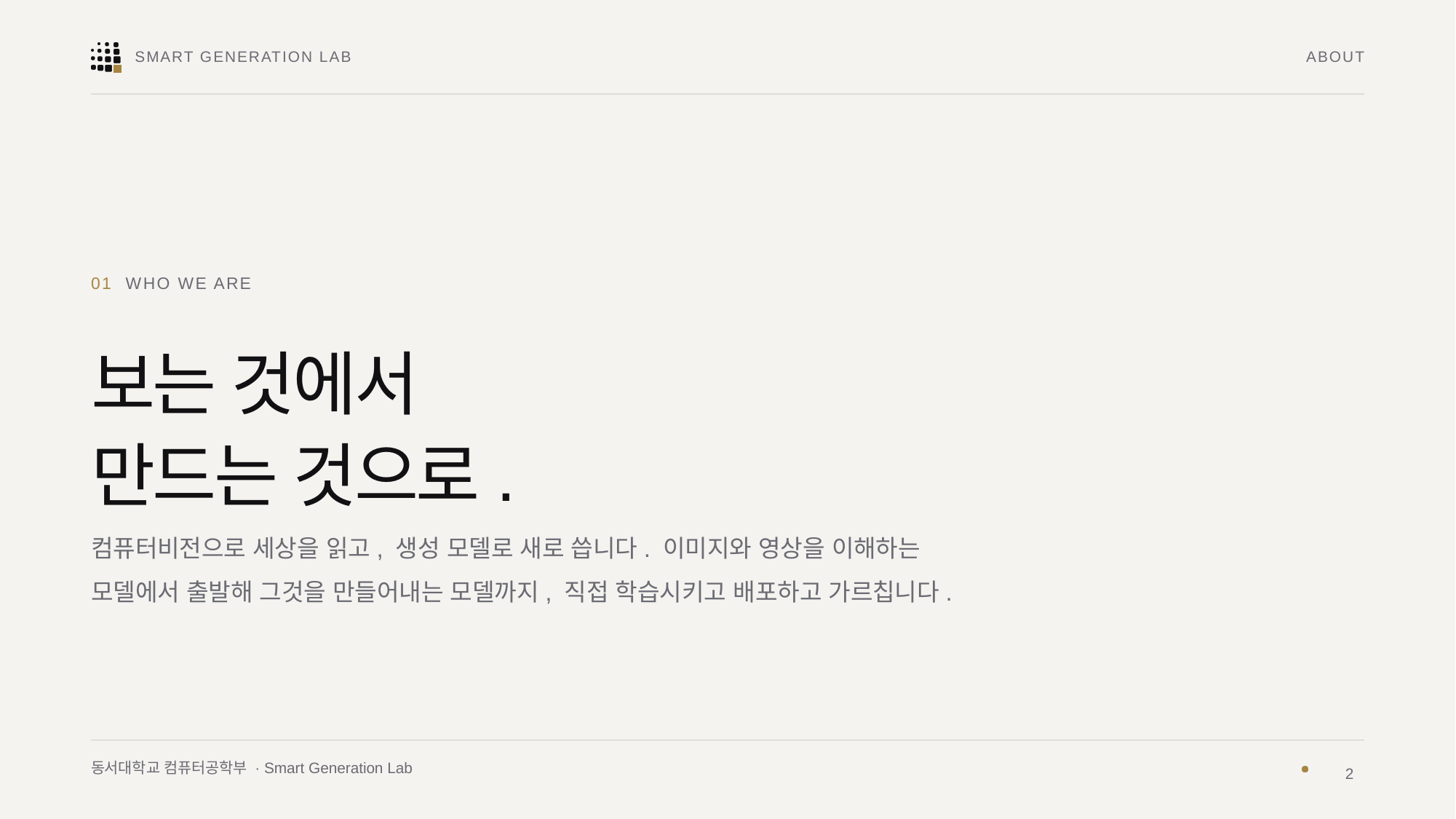

ABOUT
01  WHO WE ARE
보는 것에서
만드는 것으로.
컴퓨터비전으로 세상을 읽고, 생성 모델로 새로 씁니다. 이미지와 영상을 이해하는 모델에서 출발해 그것을 만들어내는 모델까지, 직접 학습시키고 배포하고 가르칩니다.
2